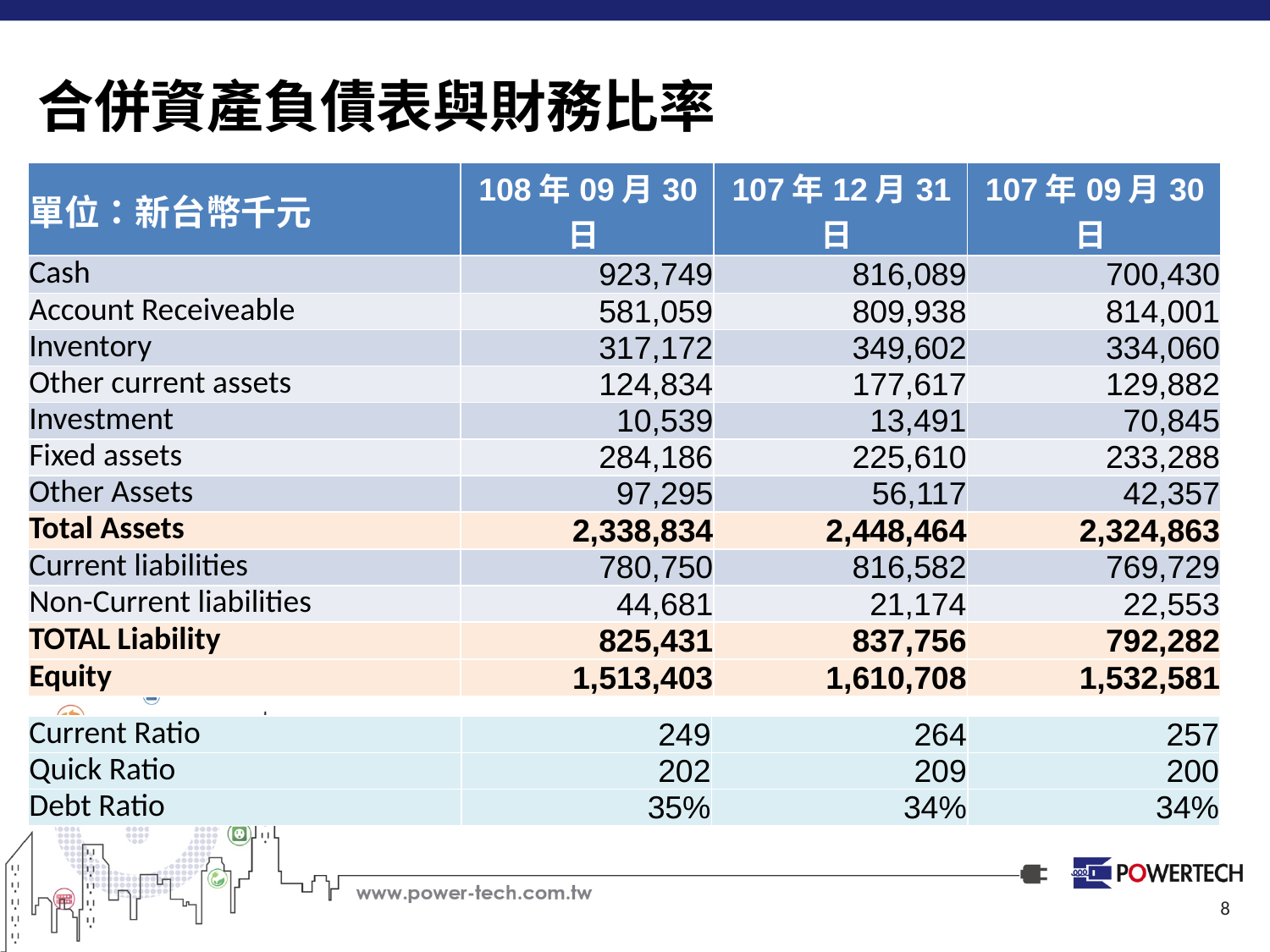

合併資產負債表與財務比率
| 單位：新台幣千元 | 108年09月30日 | 107年12月31日 | 107年09月30日 |
| --- | --- | --- | --- |
| Cash | 923,749 | 816,089 | 700,430 |
| Account Receiveable | 581,059 | 809,938 | 814,001 |
| Inventory | 317,172 | 349,602 | 334,060 |
| Other current assets | 124,834 | 177,617 | 129,882 |
| Investment | 10,539 | 13,491 | 70,845 |
| Fixed assets | 284,186 | 225,610 | 233,288 |
| Other Assets | 97,295 | 56,117 | 42,357 |
| Total Assets | 2,338,834 | 2,448,464 | 2,324,863 |
| Current liabilities | 780,750 | 816,582 | 769,729 |
| Non-Current liabilities | 44,681 | 21,174 | 22,553 |
| TOTAL Liability | 825,431 | 837,756 | 792,282 |
| Equity | 1,513,403 | 1,610,708 | 1,532,581 |
| Current Ratio | 249 | 264 | 257 |
| --- | --- | --- | --- |
| Quick Ratio | 202 | 209 | 200 |
| Debt Ratio | 35% | 34% | 34% |
8